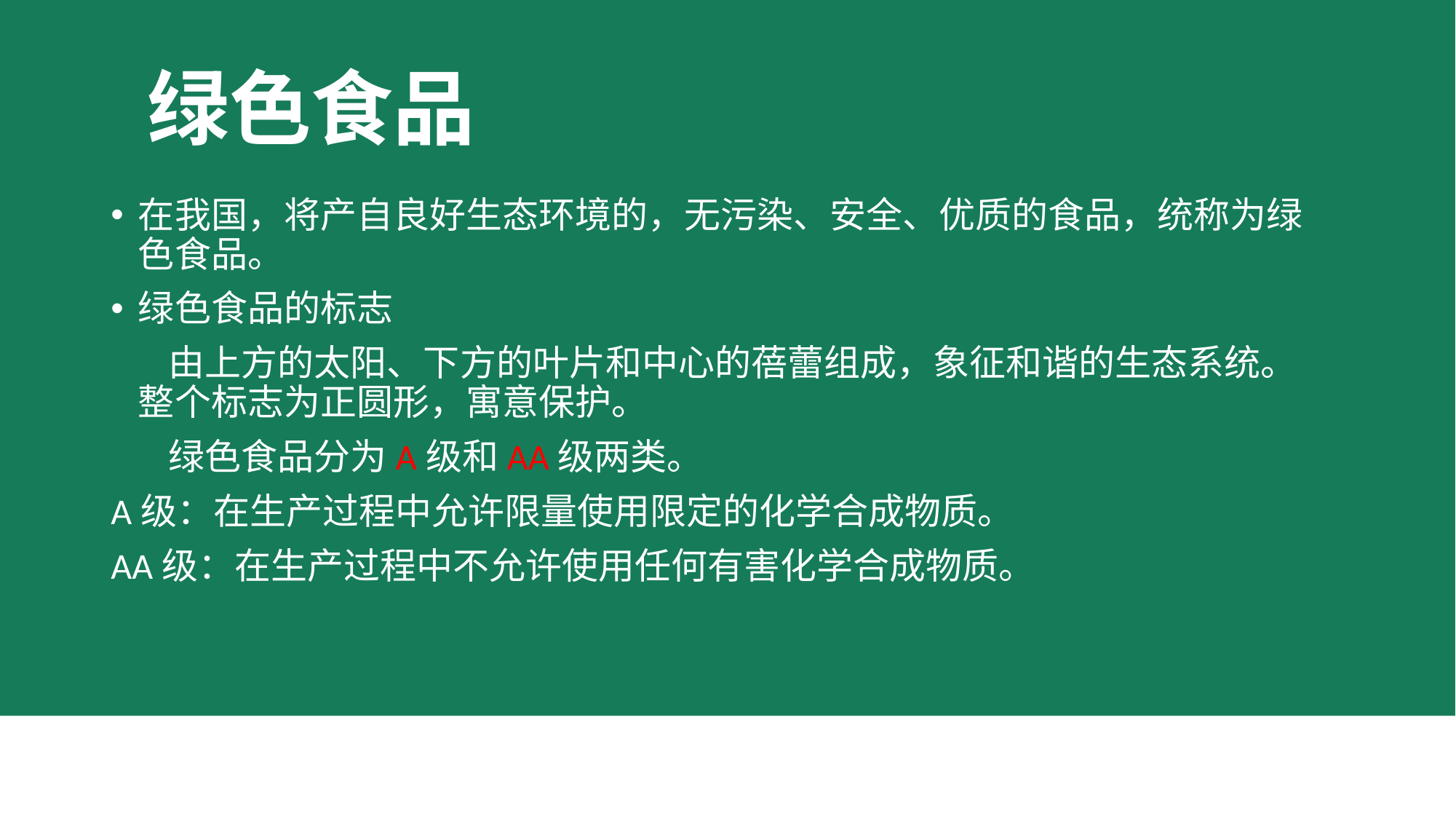

# 绿色食品
在我国，将产自良好生态环境的，无污染、安全、优质的食品，统称为绿色食品。
绿色食品的标志
      由上方的太阳、下方的叶片和中心的蓓蕾组成，象征和谐的生态系统。整个标志为正圆形，寓意保护。
      绿色食品分为A级和AA级两类。
A级：在生产过程中允许限量使用限定的化学合成物质。
AA级：在生产过程中不允许使用任何有害化学合成物质。